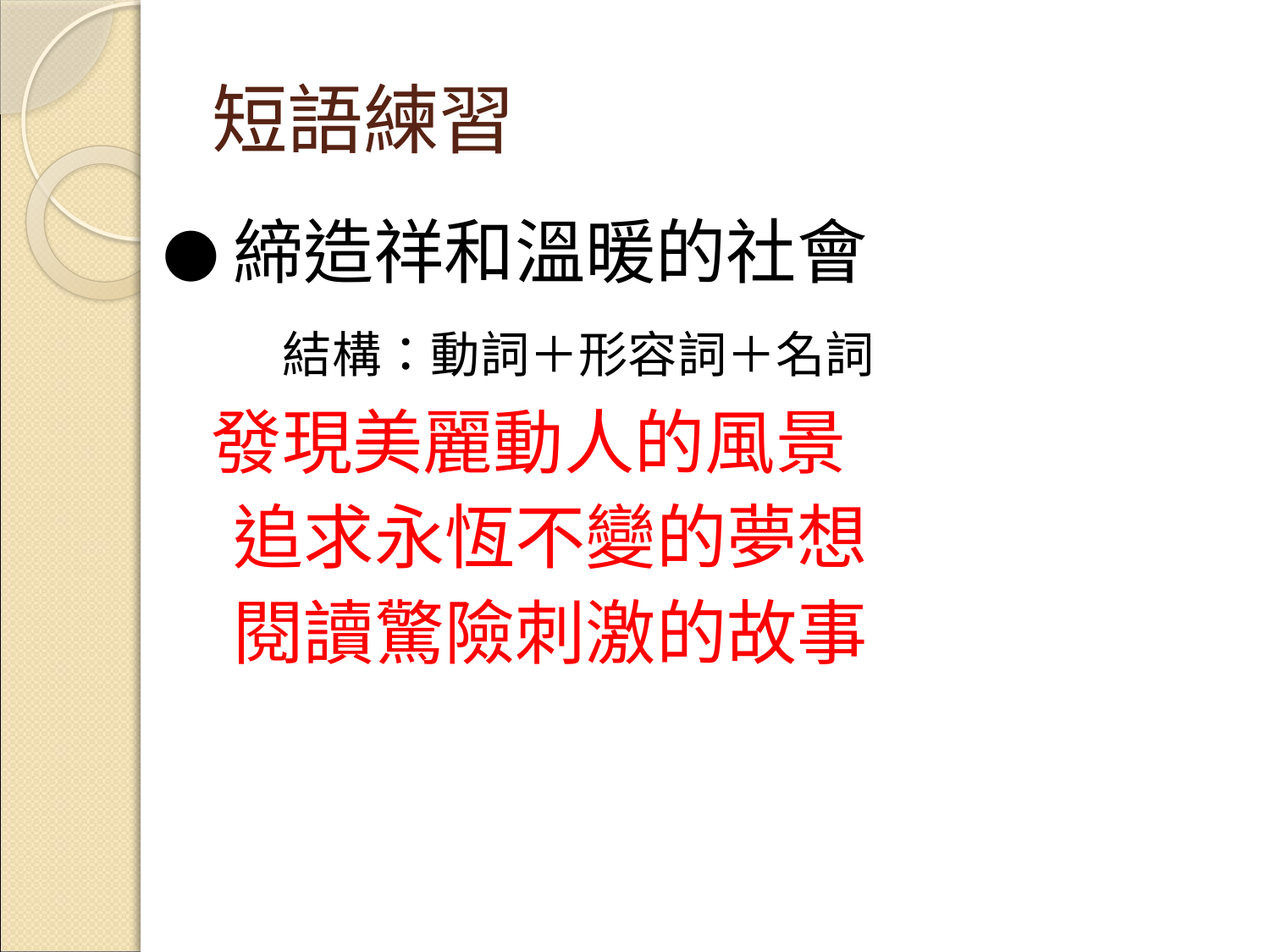

短語練習
●締造祥和溫暖的社會
　　結構：動詞＋形容詞＋名詞
  發現美麗動人的風景
　追求永恆不變的夢想
　閱讀驚險刺激的故事